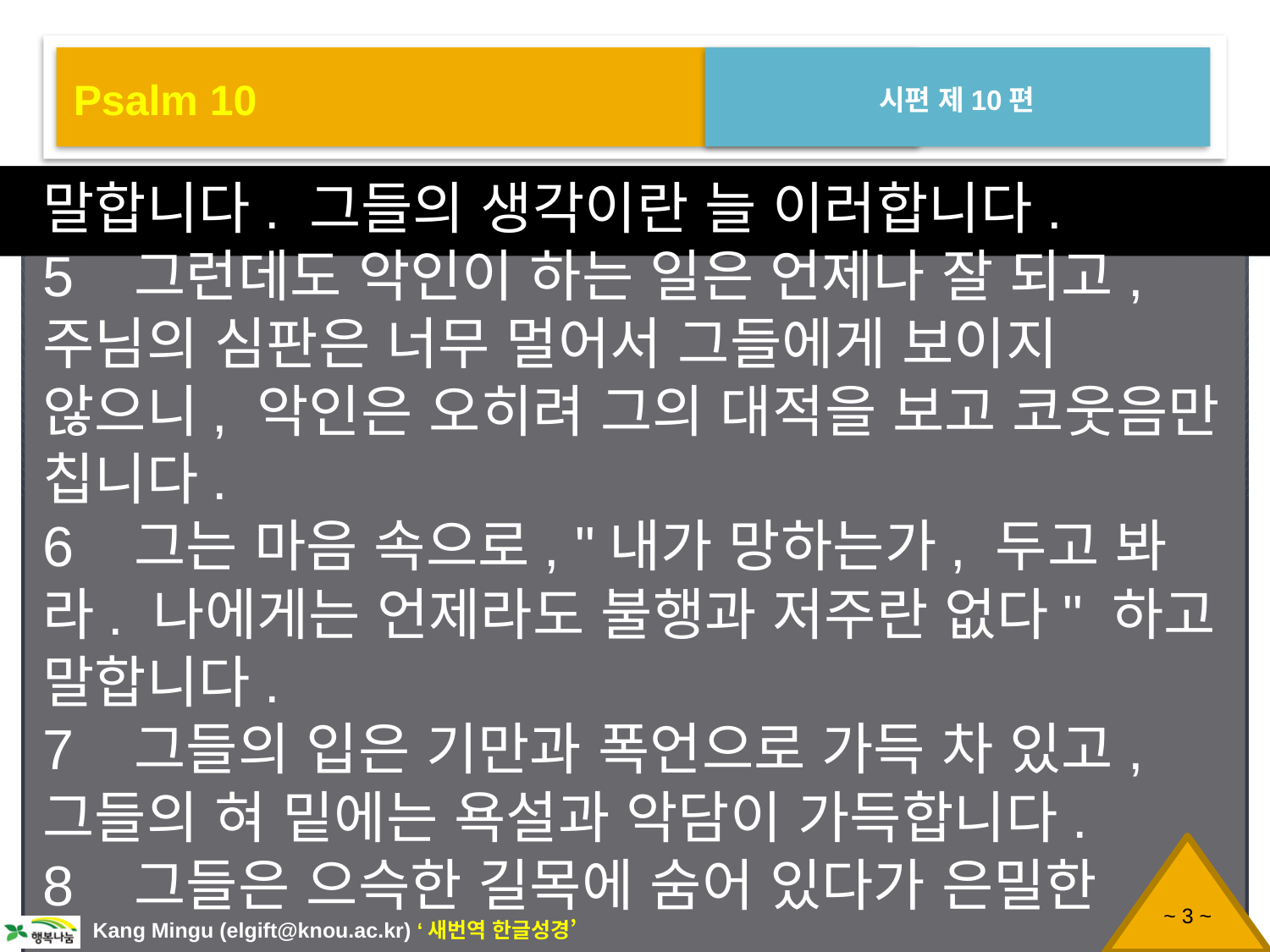

Psalm 10
시편 제10편
말합니다. 그들의 생각이란 늘 이러합니다.
5   그런데도 악인이 하는 일은 언제나 잘 되고, 주님의 심판은 너무 멀어서 그들에게 보이지 않으니, 악인은 오히려 그의 대적을 보고 코웃음만 칩니다.
6   그는 마음 속으로, "내가 망하는가, 두고 봐라. 나에게는 언제라도 불행과 저주란 없다" 하고 말합니다.
7   그들의 입은 기만과 폭언으로 가득 차 있고, 그들의 혀 밑에는 욕설과 악담이 가득합니다.
8   그들은 으슥한 길목에 숨어 있다가 은밀한